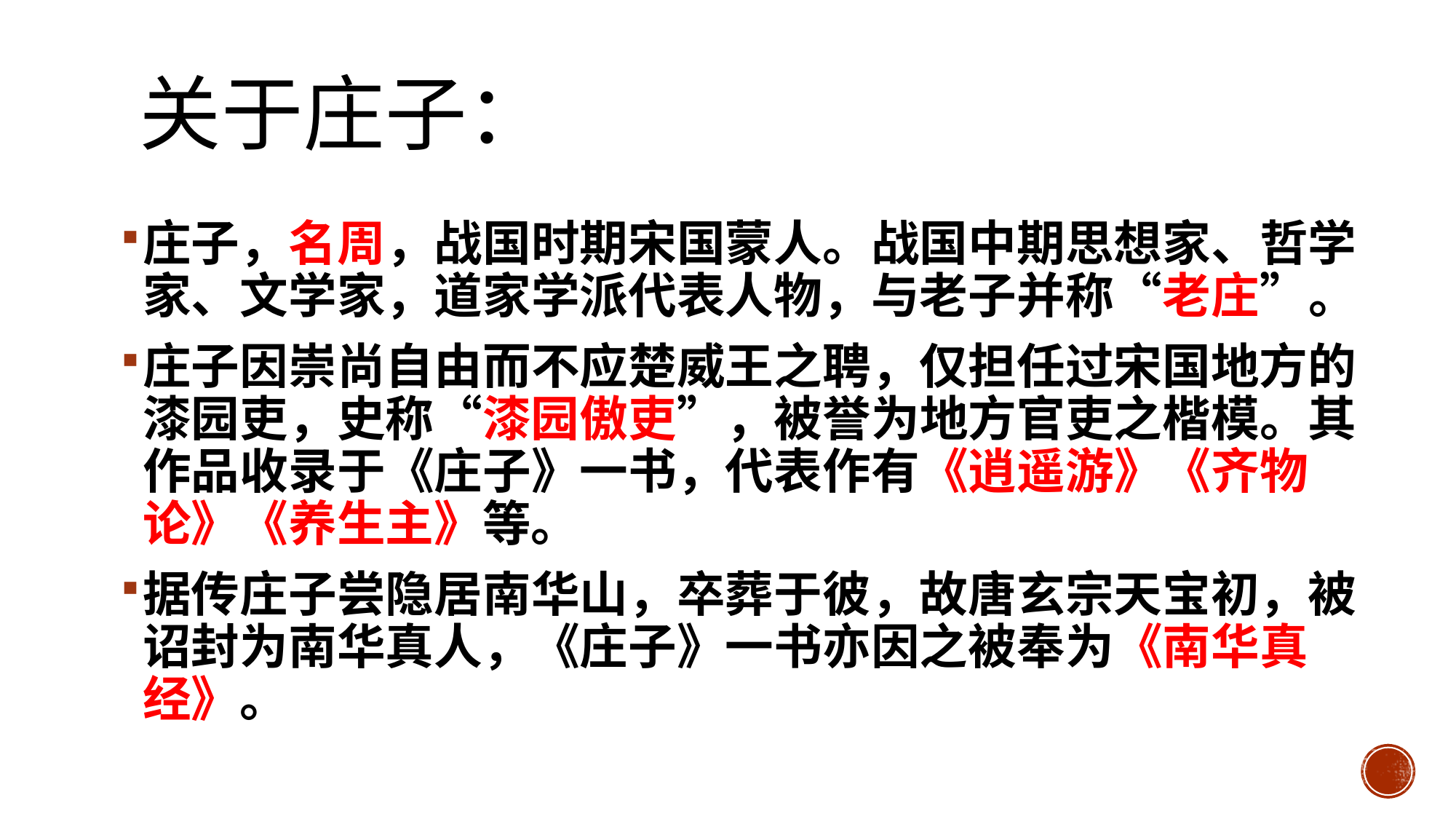

# 关于庄子：
庄子，名周，战国时期宋国蒙人。战国中期思想家、哲学家、文学家，道家学派代表人物，与老子并称“老庄”。
庄子因崇尚自由而不应楚威王之聘，仅担任过宋国地方的漆园吏，史称“漆园傲吏”，被誉为地方官吏之楷模。其作品收录于《庄子》一书，代表作有《逍遥游》《齐物论》《养生主》等。
据传庄子尝隐居南华山，卒葬于彼，故唐玄宗天宝初，被诏封为南华真人，《庄子》一书亦因之被奉为《南华真经》。